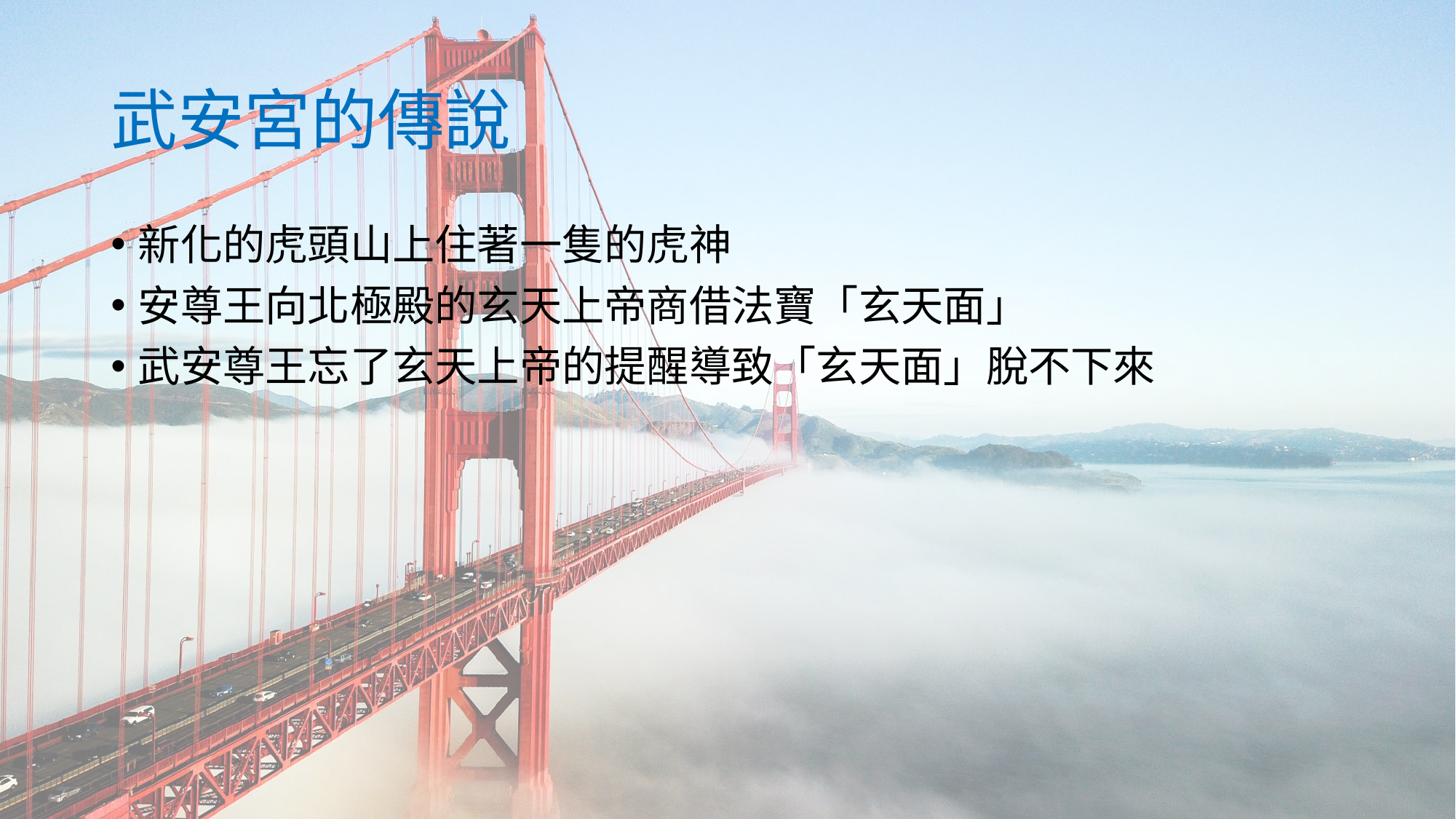

# 武安宮的傳說
新化的虎頭山上住著一隻的虎神
安尊王向北極殿的玄天上帝商借法寶「玄天面」
武安尊王忘了玄天上帝的提醒導致「玄天面」脫不下來